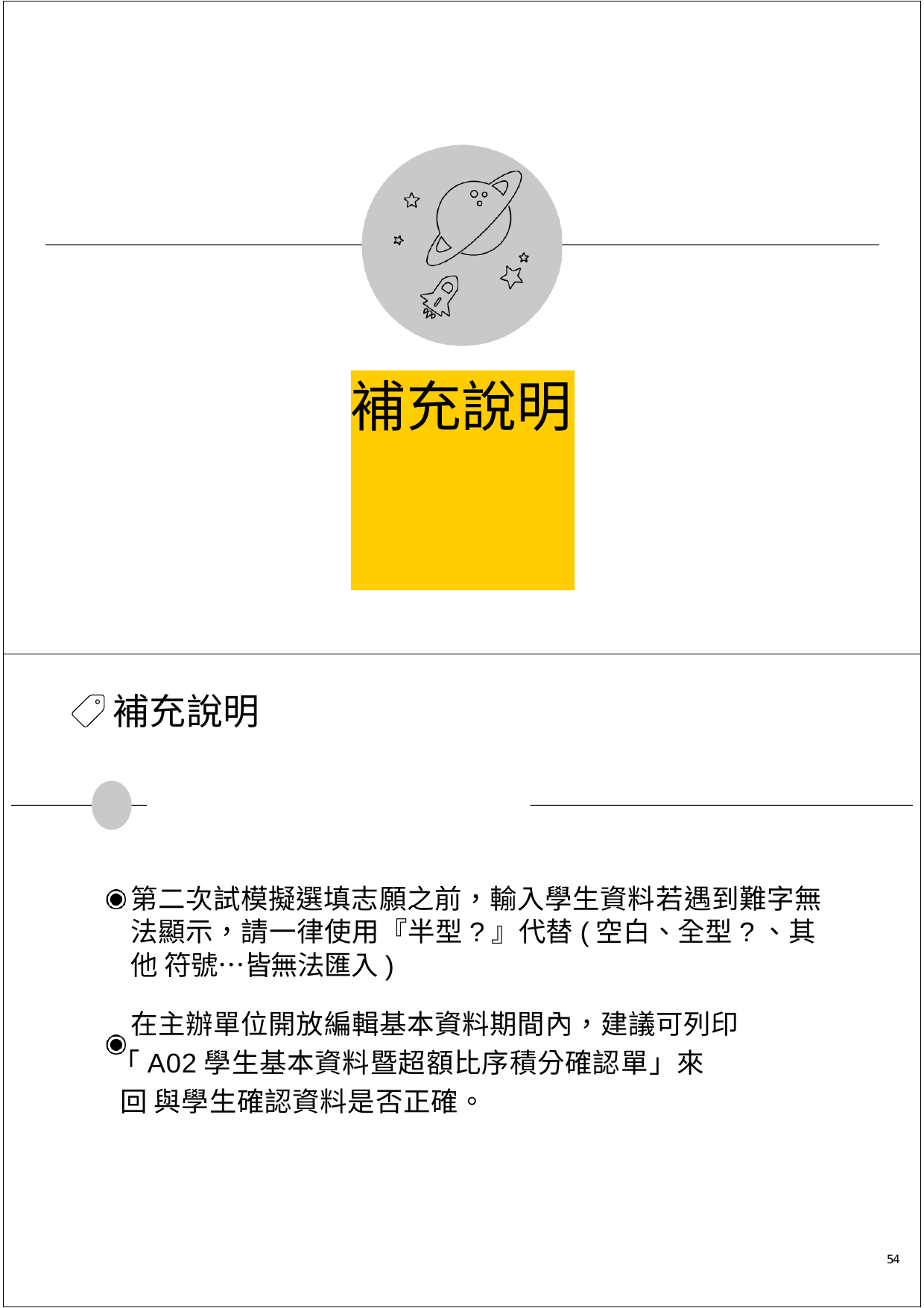

# 補充說明

補充說明

第二次試模擬選填志願之前，輸入學生資料若遇到難字無 法顯示，請⼀律使用『半型?』代替(空白、全型?、其他 符號…皆無法匯入)

在主辦單位開放編輯基本資料期間內，建議可列印
「A02學生基本資料暨超額比序積分確認單」來回 與學生確認資料是否正確。

54